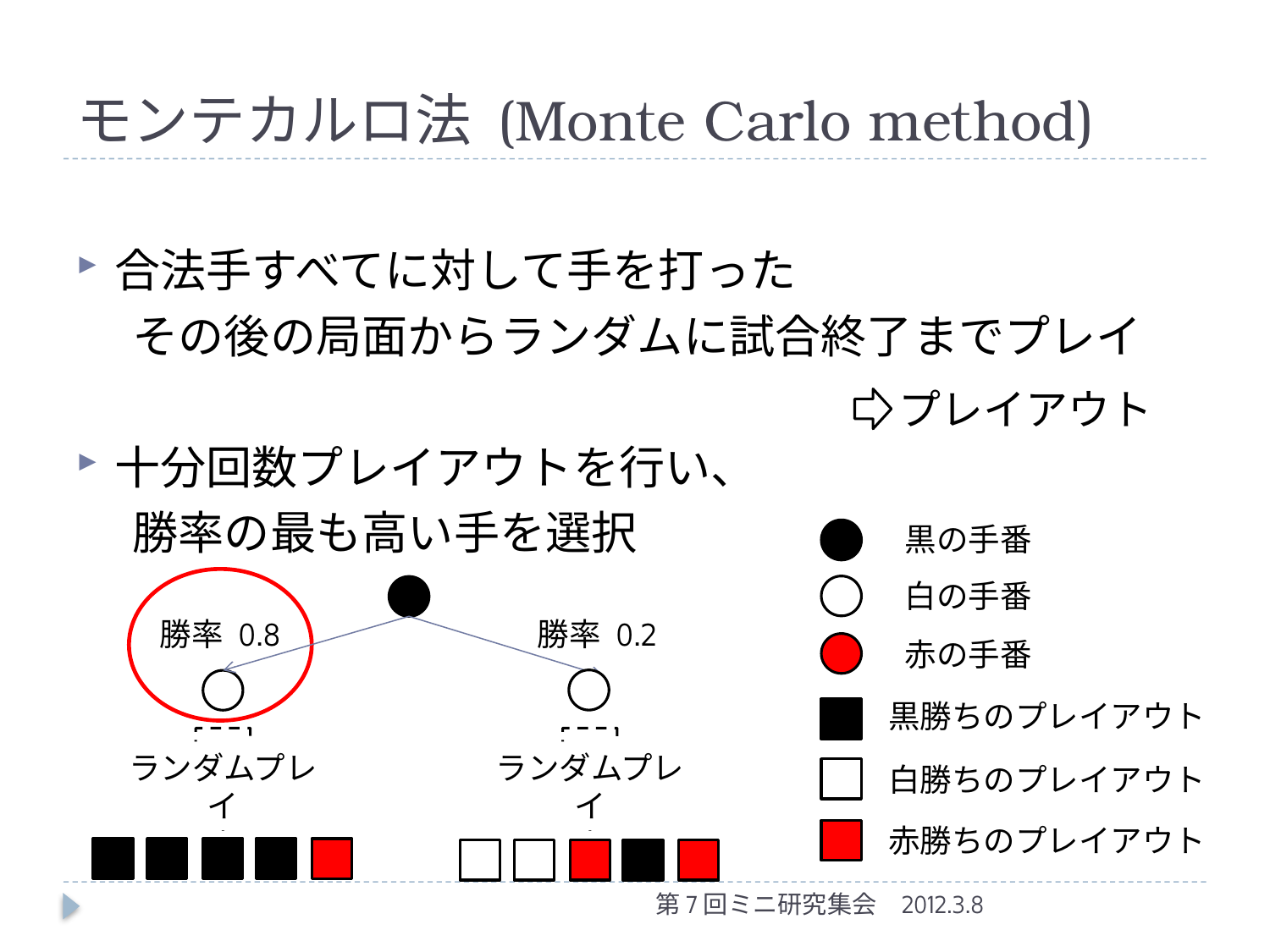

# モンテカルロ法 (Monte Carlo method)

合法手すべてに対して手を打った
　 その後の局面からランダムに試合終了までプレイ

十分回数プレイアウトを行い、
　 勝率の最も高い手を選択

プレイアウト

黒の手番

白の手番

赤の手番

黒勝ちのプレイアウト

白勝ちのプレイアウト

赤勝ちのプレイアウト

勝率 0.8
勝率 0.2

ランダムプレイ
ランダムプレイ

第7回ミニ研究集会
2012.3.8